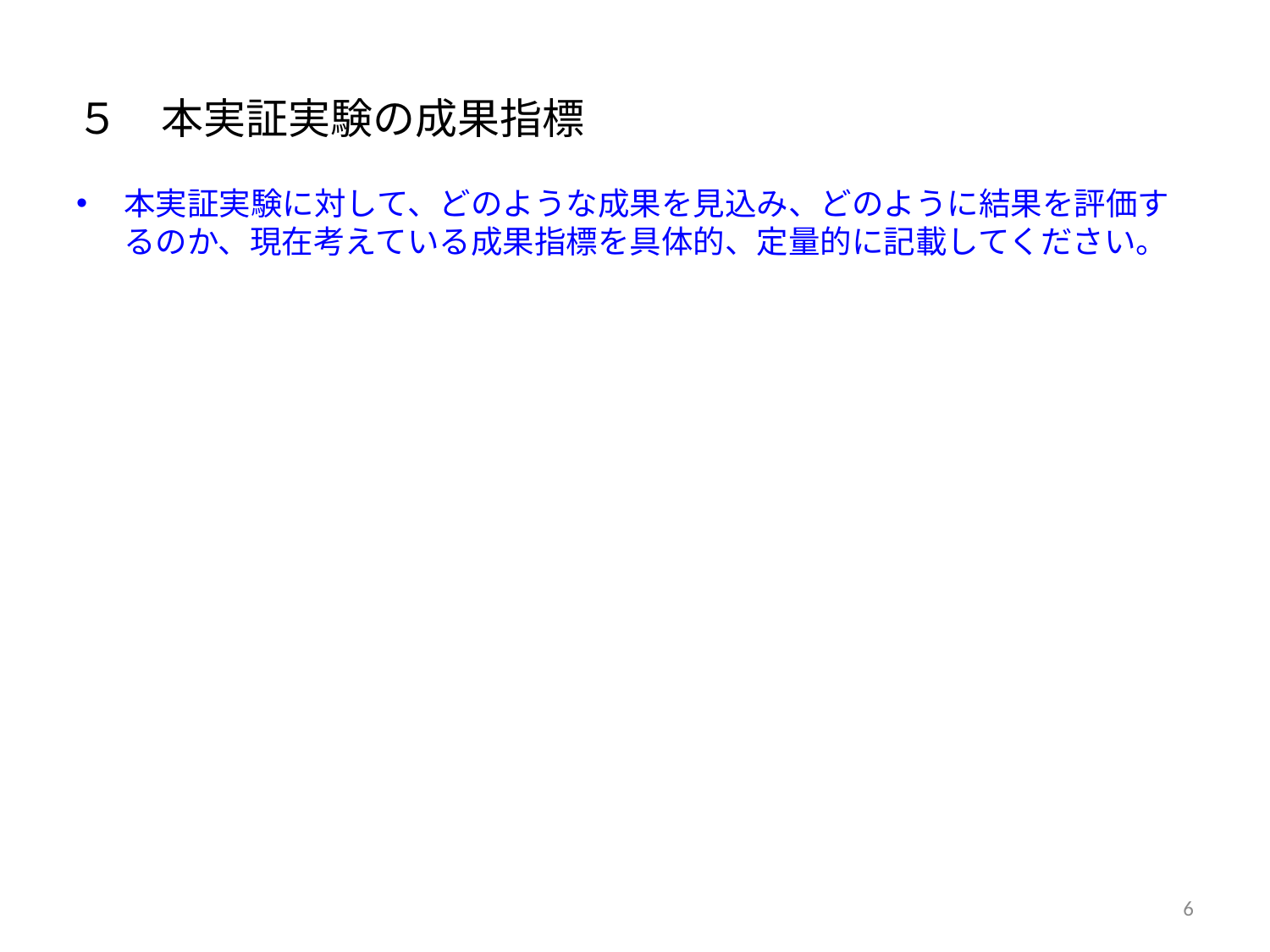

# ５　本実証実験の成果指標
本実証実験に対して、どのような成果を見込み、どのように結果を評価するのか、現在考えている成果指標を具体的、定量的に記載してください。
6